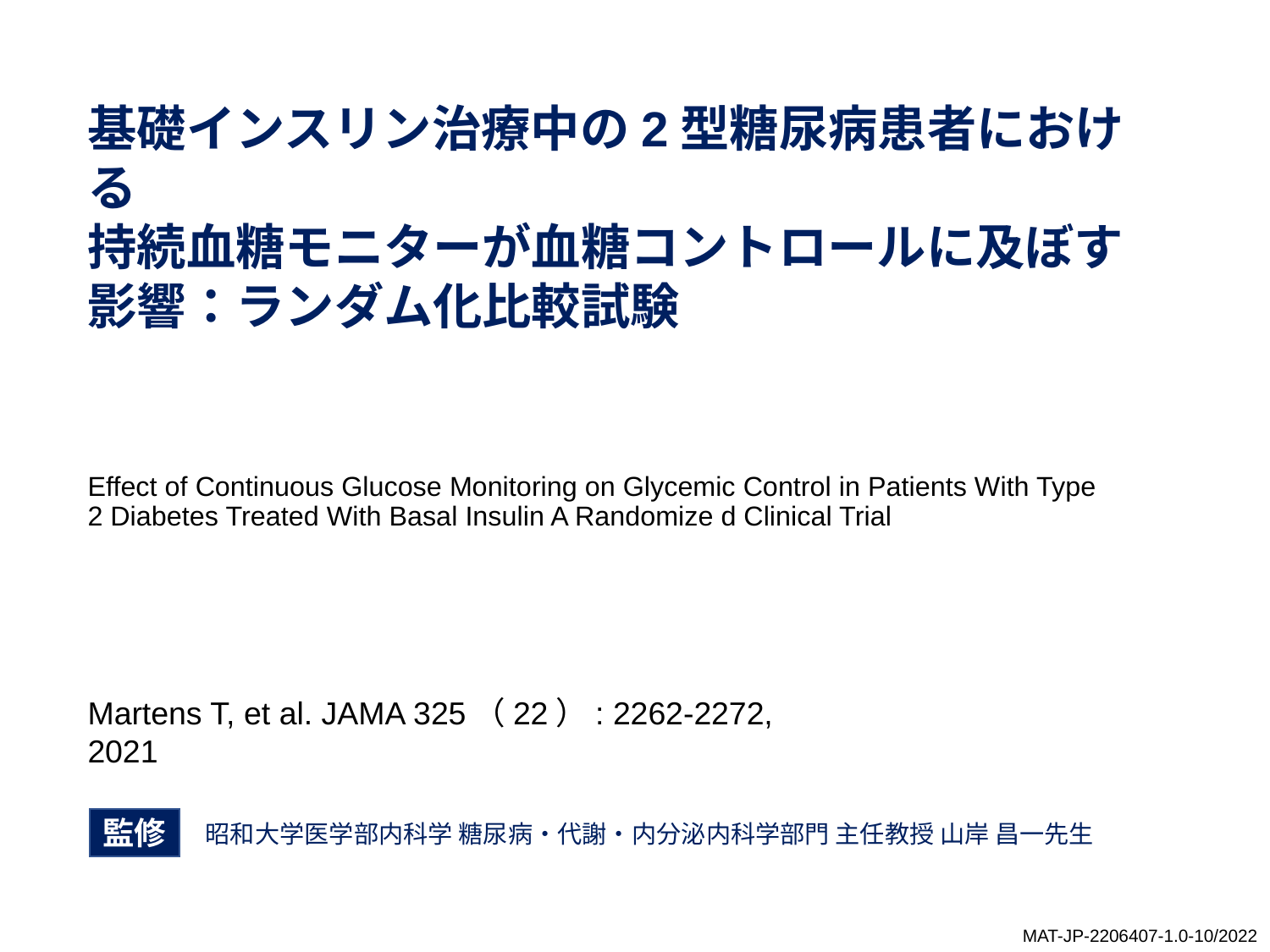

基礎インスリン治療中の2型糖尿病患者における
持続血糖モニターが血糖コントロールに及ぼす影響：ランダム化比較試験
Effect of Continuous Glucose Monitoring on Glycemic Control in Patients With Type 2 Diabetes Treated With Basal Insulin A Randomize d Clinical Trial
Martens T, et al. JAMA 325（22）: 2262-2272, 2021
監修

昭和大学医学部内科学 糖尿病・代謝・内分泌内科学部門 主任教授 山岸 昌一先生
MAT-JP-2206407-1.0-10/2022